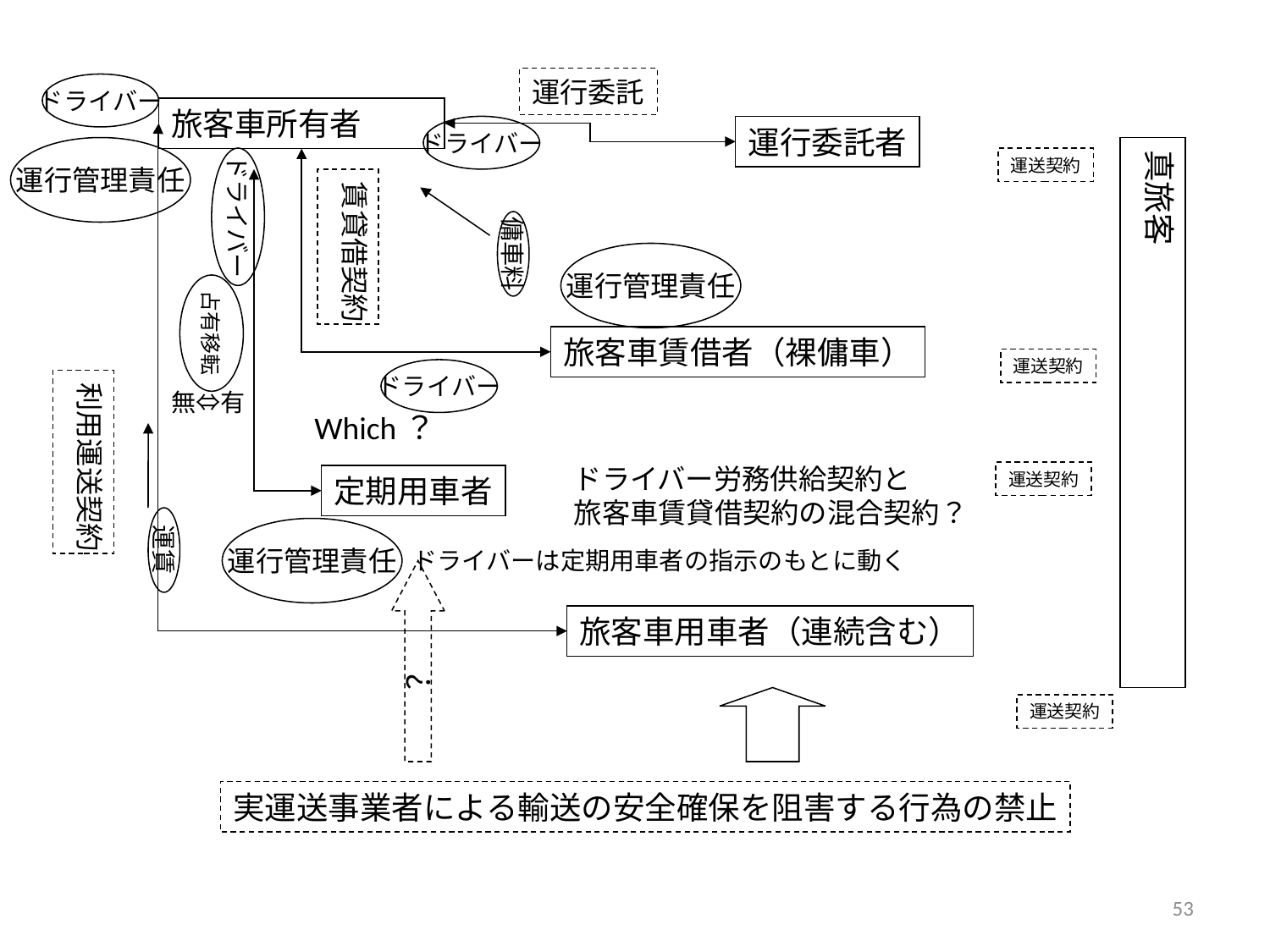

運行委託
ドライバー
旅客車所有者
ドライバー
運行委託者
運行管理責任
真旅客
ドライバー
運送契約

賃貸借契約
傭車料
運行管理責任
占有移転
旅客車賃借者（裸傭車）
運送契約
ドライバー
利用運送契約
無⇔有
Which？

ドライバー労務供給契約と
旅客車賃貸借契約の混合契約？
運送契約
定期用車者
運賃
運行管理責任
ドライバーは定期用車者の指示のもとに動く
？
旅客車用車者（連続含む）

運送契約
実運送事業者による輸送の安全確保を阻害する行為の禁止
53